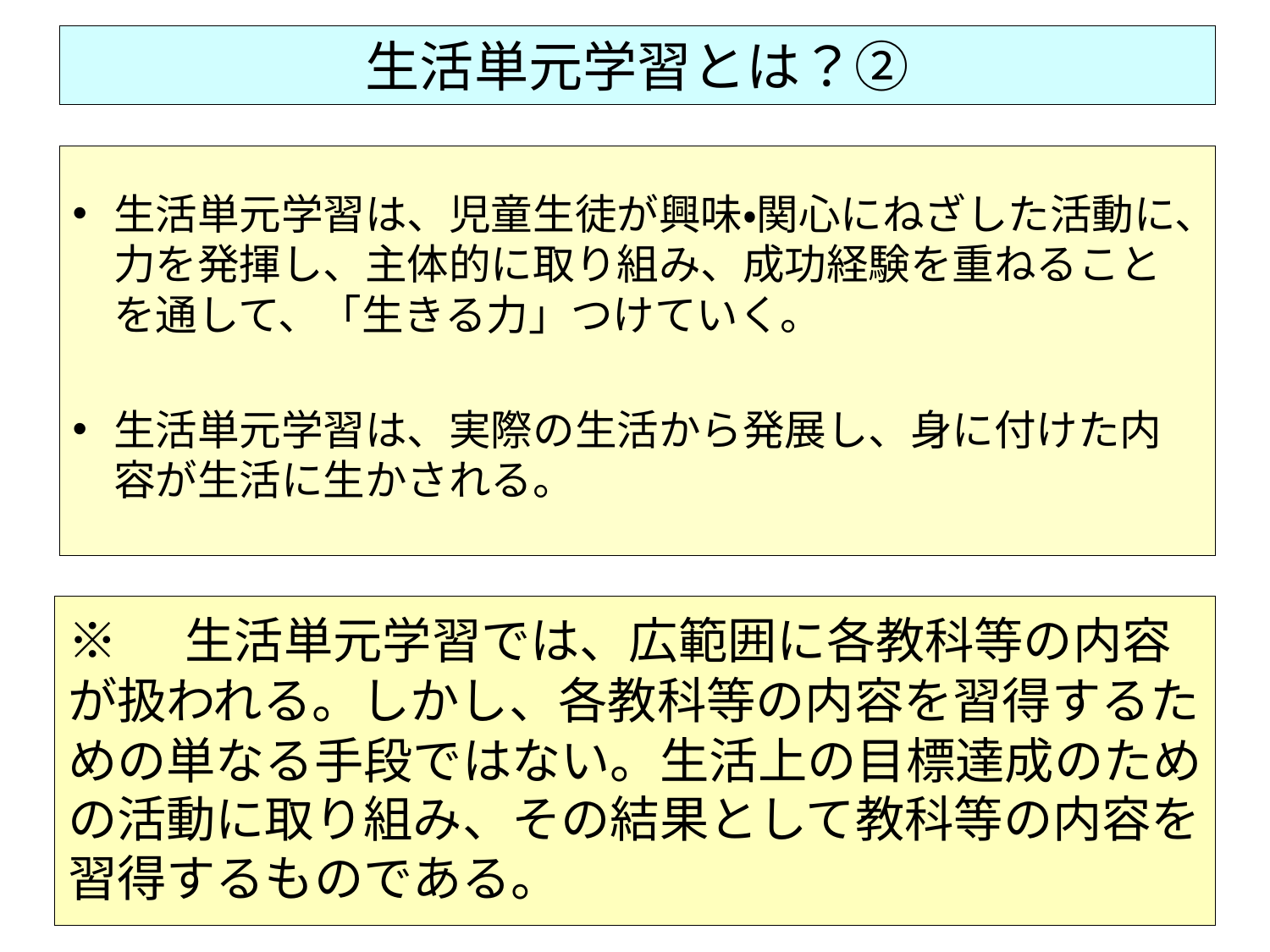

# 生活単元学習とは？②

生活単元学習は、児童生徒が興味・関心にねざした活動に、力を発揮し、主体的に取り組み、成功経験を重ねることを通して、「生きる力」つけていく。
生活単元学習は、実際の生活から発展し、身に付けた内容が生活に生かされる。

※　生活単元学習では、広範囲に各教科等の内容が扱われる。しかし、各教科等の内容を習得するための単なる手段ではない。生活上の目標達成のための活動に取り組み、その結果として教科等の内容を習得するものである。